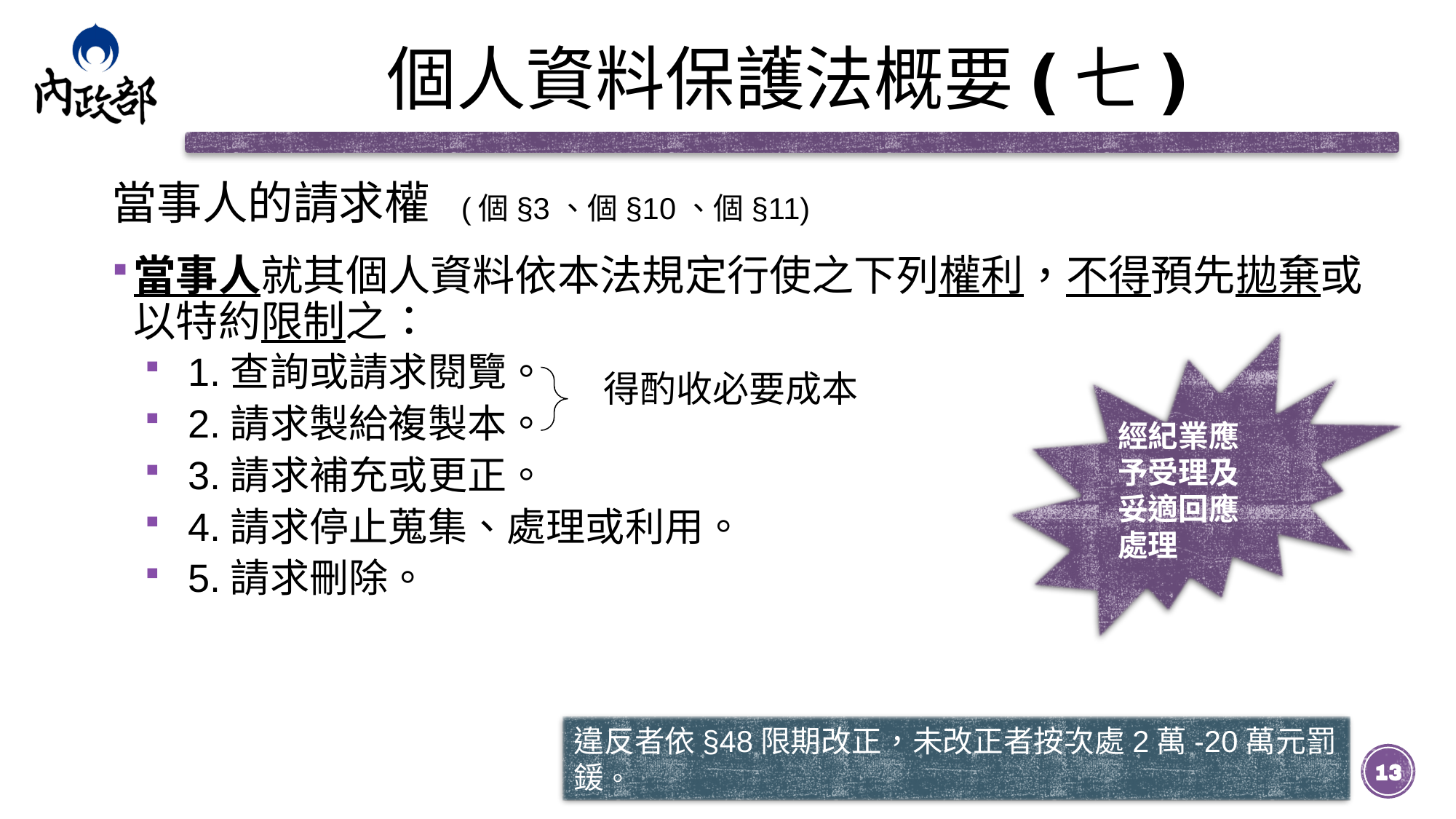

# 個人資料保護法概要(七)
當事人的請求權  (個§3、個§10、個§11)
當事人就其個人資料依本法規定行使之下列權利，不得預先拋棄或以特約限制之：
  1.查詢或請求閱覽。
  2.請求製給複製本。
  3.請求補充或更正。
  4.請求停止蒐集、處理或利用。
  5.請求刪除。
經紀業應予受理及妥適回應處理
得酌收必要成本

違反者依§48限期改正，未改正者按次處2萬-20萬元罰鍰。
13